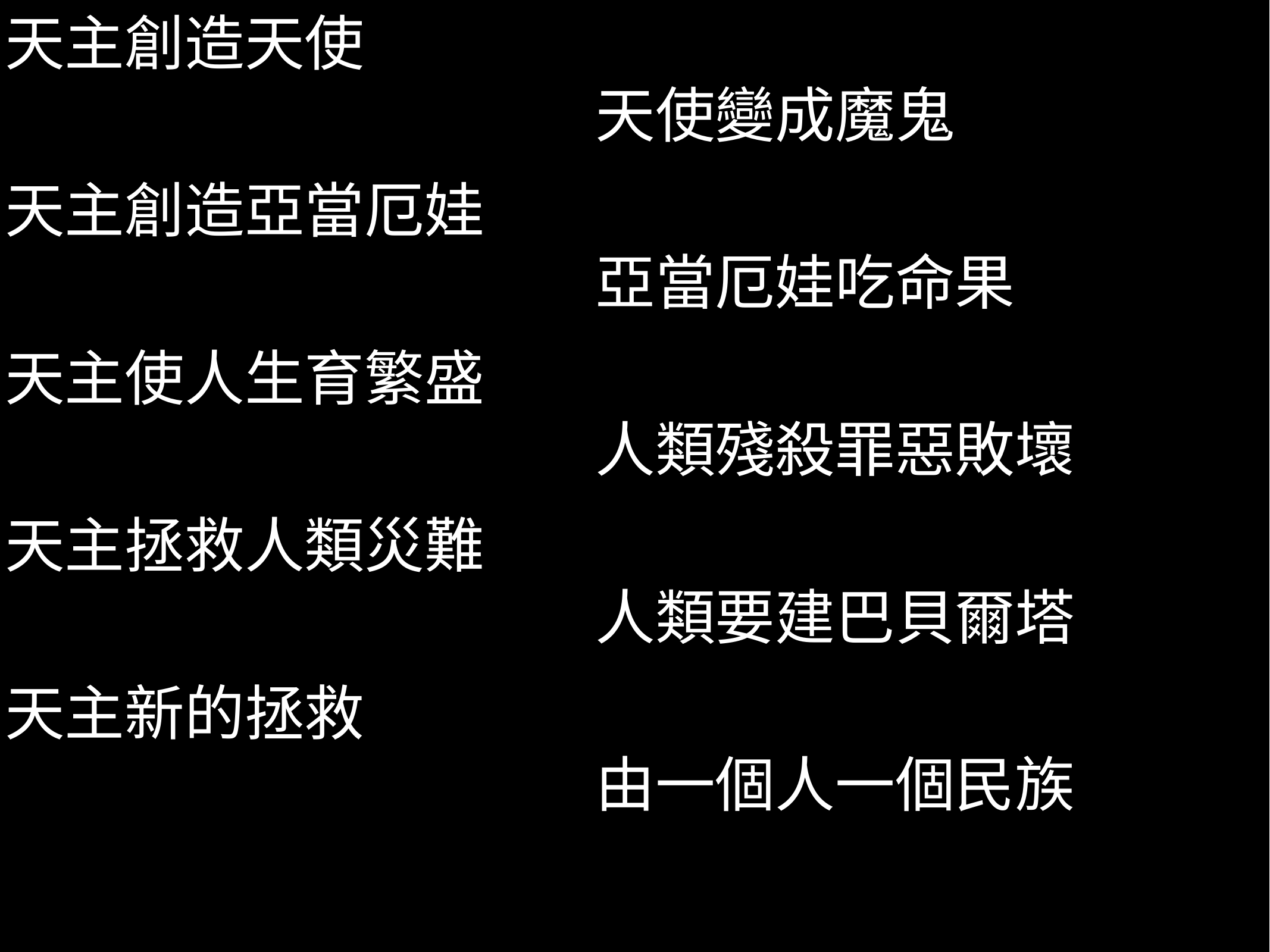

天主創造天使
                                天使變成魔鬼

天主創造亞當厄娃
                                亞當厄娃吃命果

天主使人生育繁盛
                                人類殘殺罪惡敗壞

天主拯救人類災難
                                人類要建巴貝爾塔

天主新的拯救
                                由一個人一個民族